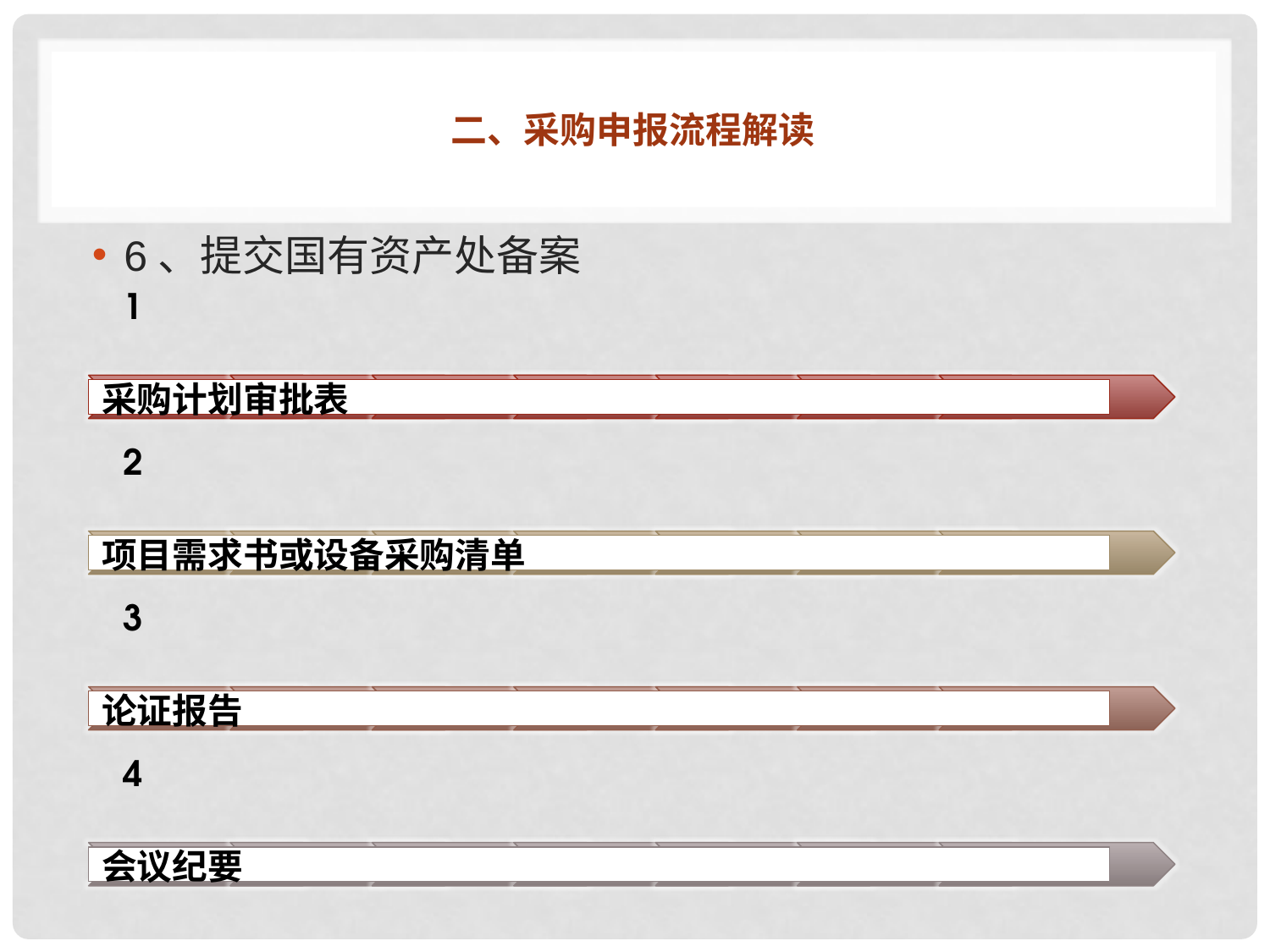

# 二、采购申报流程解读
6、提交国有资产处备案
1
采购计划审批表
2
项目需求书或设备采购清单
3
会议纪要
4
论证报告